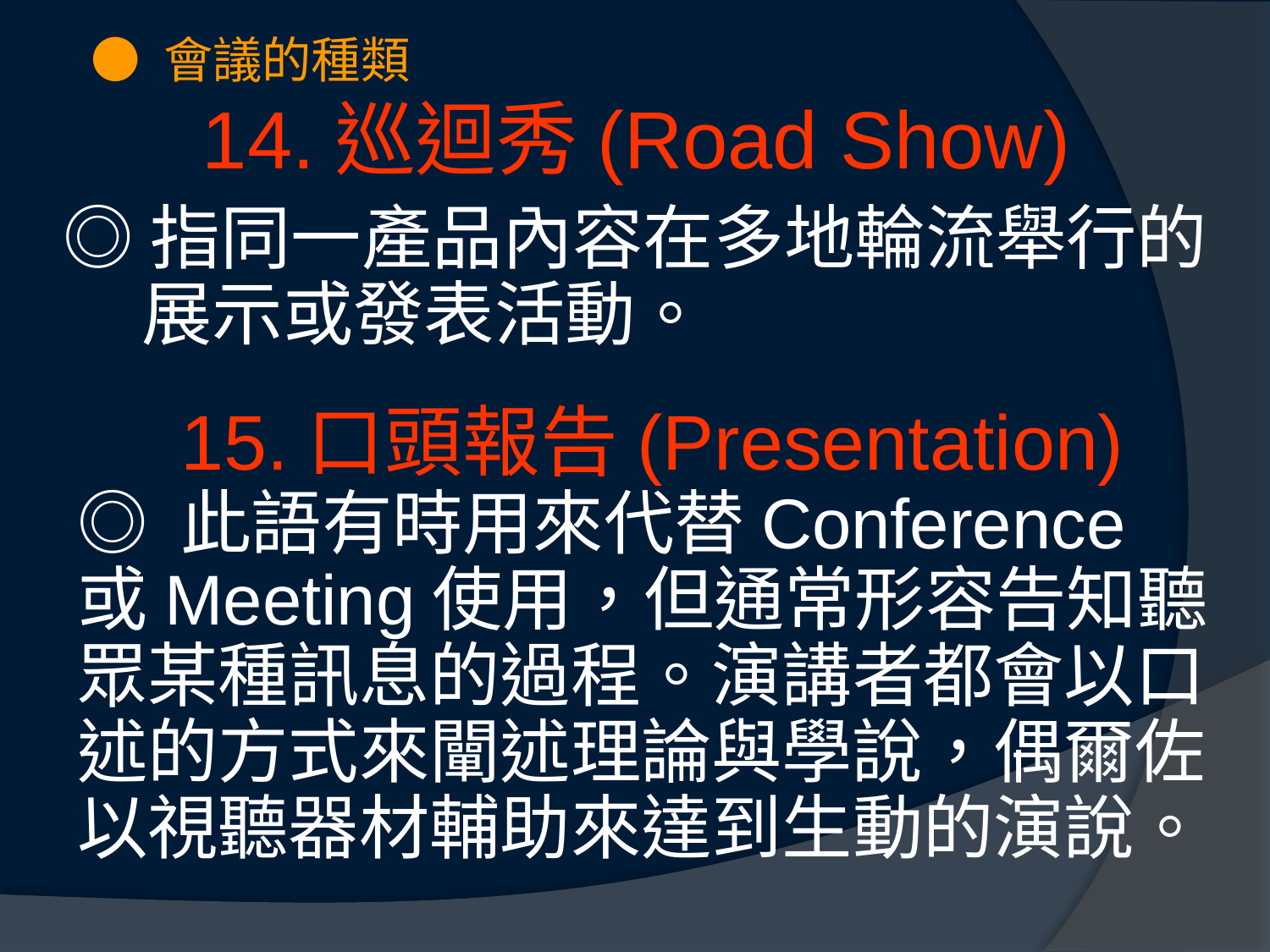

# ● 會議的種類 14.巡迴秀(Road Show)
◎指同一產品內容在多地輪流舉行的展示或發表活動。
15.口頭報告(Presentation)
◎ 此語有時用來代替Conference或Meeting使用，但通常形容告知聽眾某種訊息的過程。演講者都會以口述的方式來闡述理論與學說，偶爾佐以視聽器材輔助來達到生動的演說。